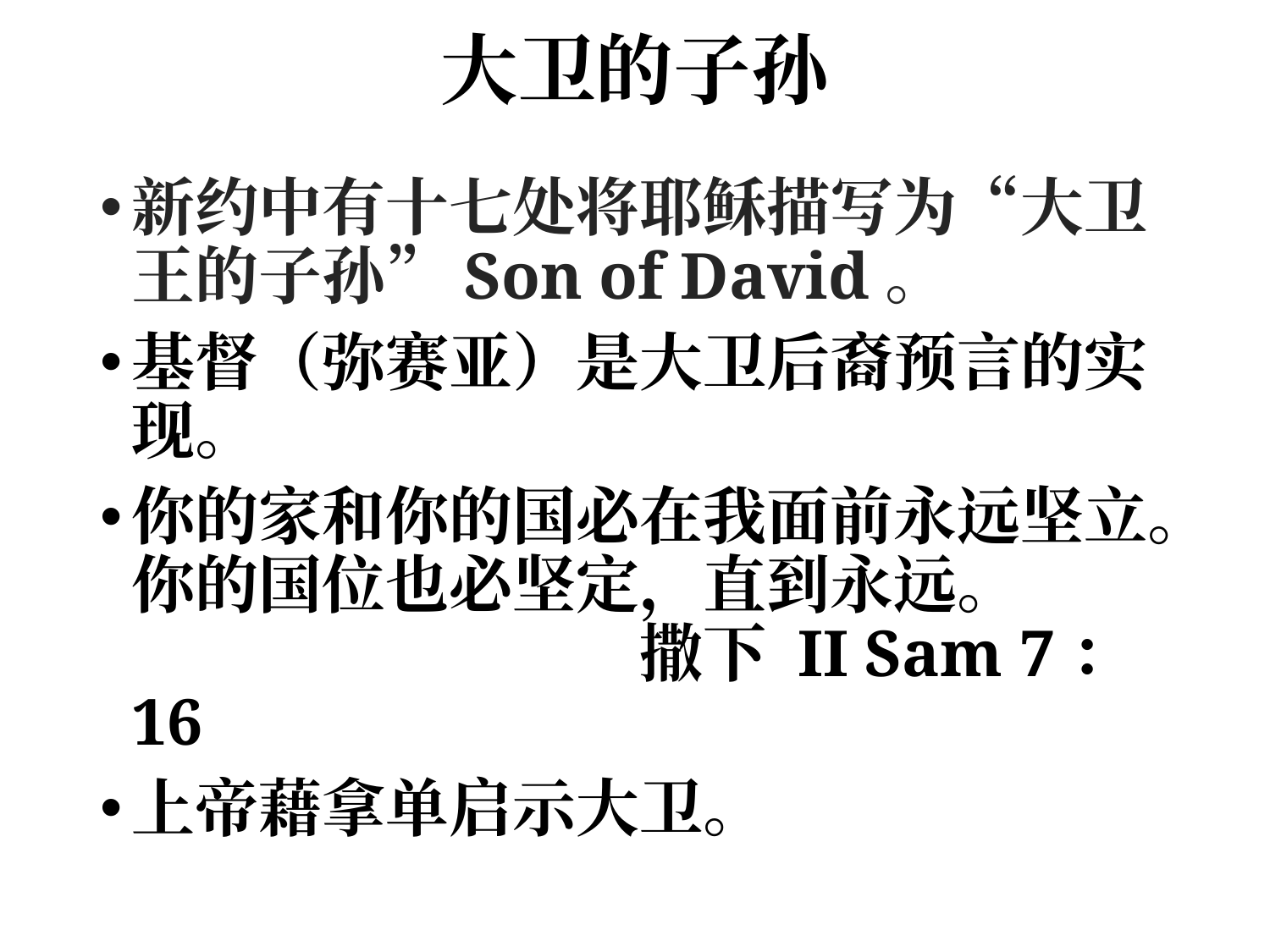

# 大卫的子孙
新约中有十七处将耶稣描写为“大卫王的子孙”Son of David。
基督（弥赛亚）是大卫后裔预言的实现。
你的家和你的国必在我面前永远坚立。你的国位也必坚定，直到永远。					撒下 II Sam 7：16
上帝藉拿单启示大卫。